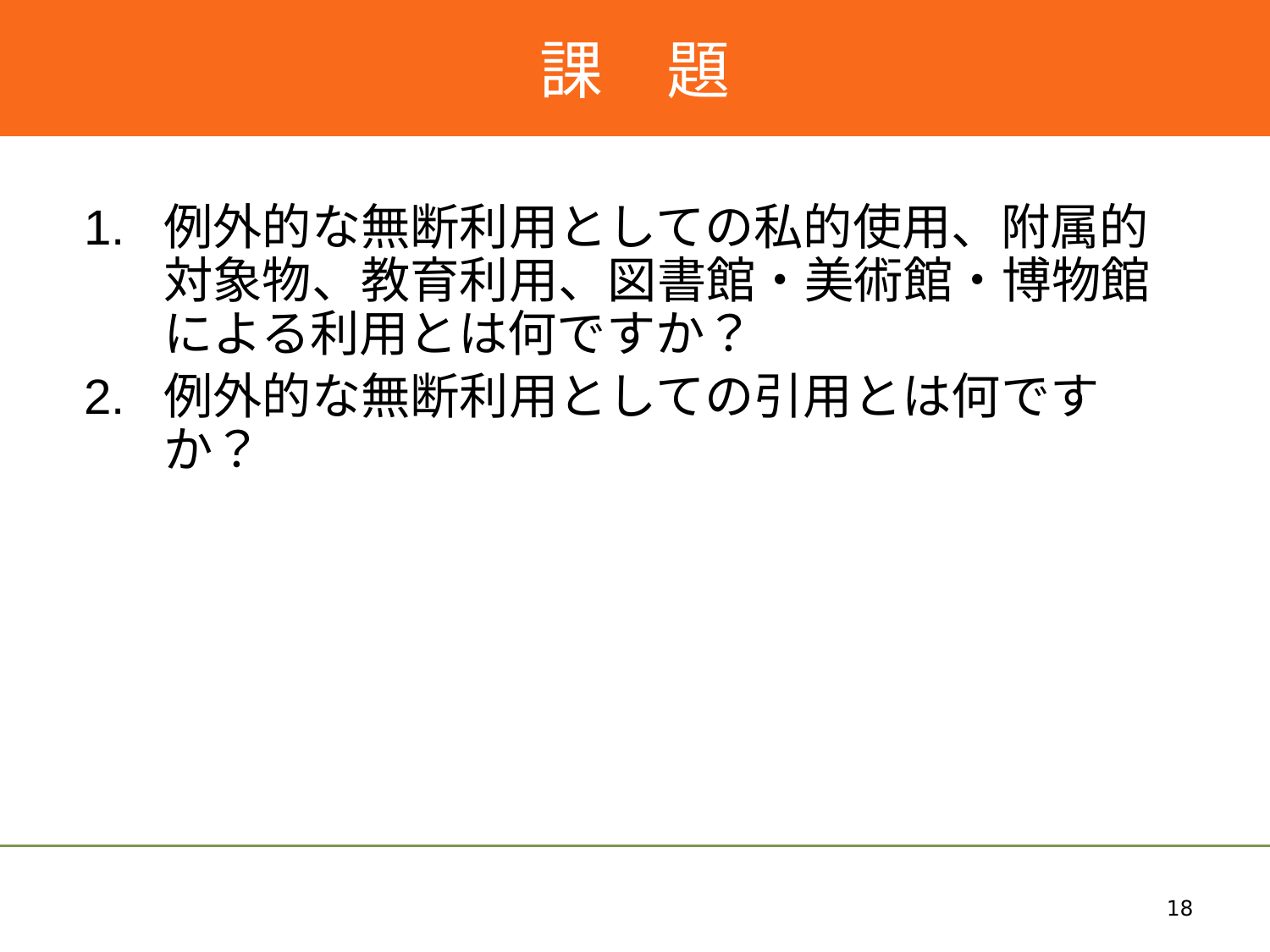

# 課　題

例外的な無断利用としての私的使用、附属的対象物、教育利用、図書館・美術館・博物館による利用とは何ですか？
例外的な無断利用としての引用とは何ですか？
18